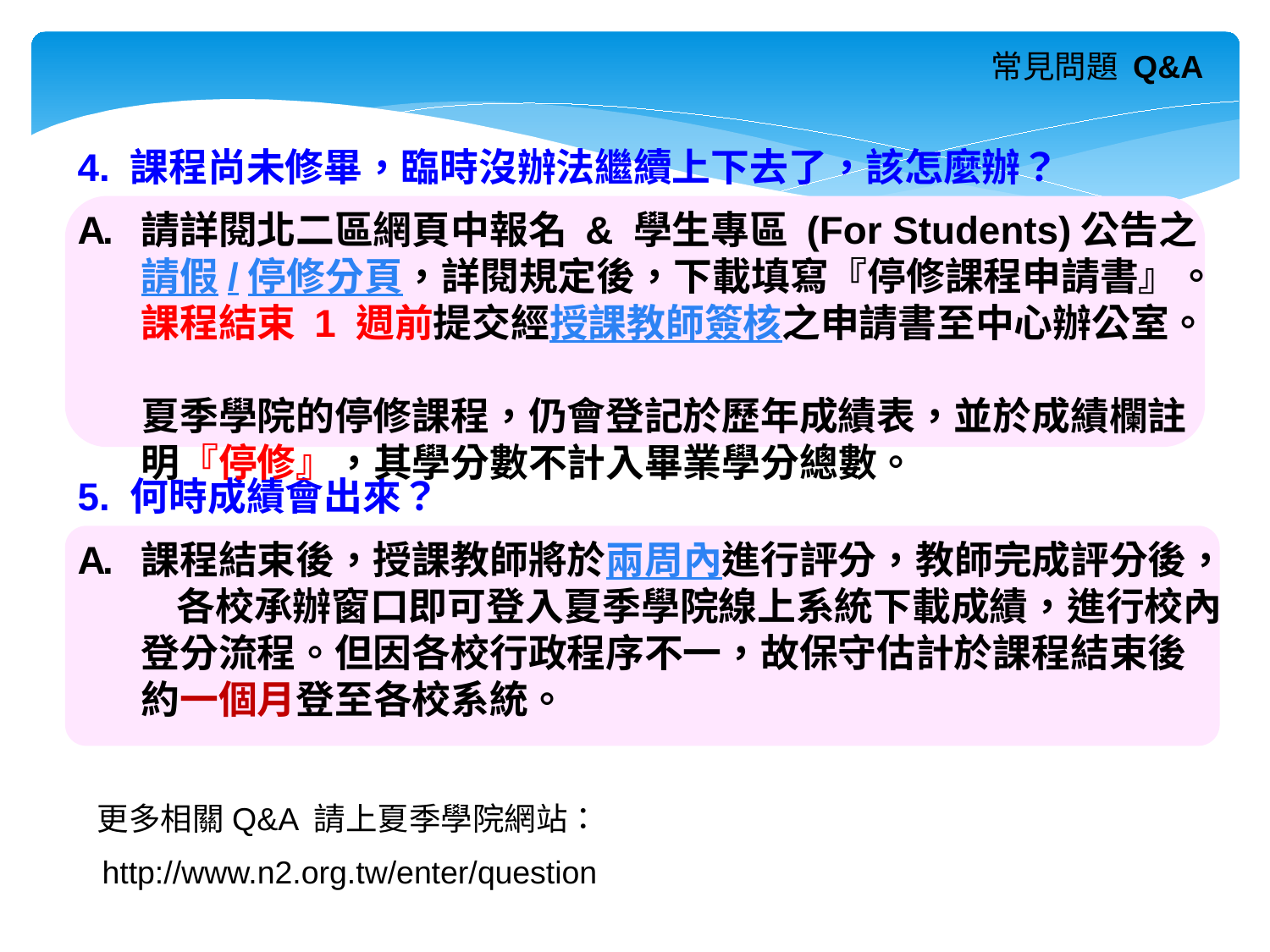

常見問題 Q&A
4. 課程尚未修畢，臨時沒辦法繼續上下去了，該怎麼辦？

請詳閱北二區網頁中報名 & 學生專區 (For Students)公告之 請假/停修分頁，詳閱規定後，下載填寫『停修課程申請書』。課程結束 1 週前提交經授課教師簽核之申請書至中心辦公室。
夏季學院的停修課程，仍會登記於歷年成績表，並於成績欄註明『停修』，其學分數不計入畢業學分總數。
5. 何時成績會出來？

課程結束後，授課教師將於兩周內進行評分，教師完成評分後，    各校承辦窗口即可登入夏季學院線上系統下載成績，進行校內登分流程。但因各校行政程序不一，故保守估計於課程結束後約一個月登至各校系統。
更多相關Q&A 請上夏季學院網站：
http://www.n2.org.tw/enter/question